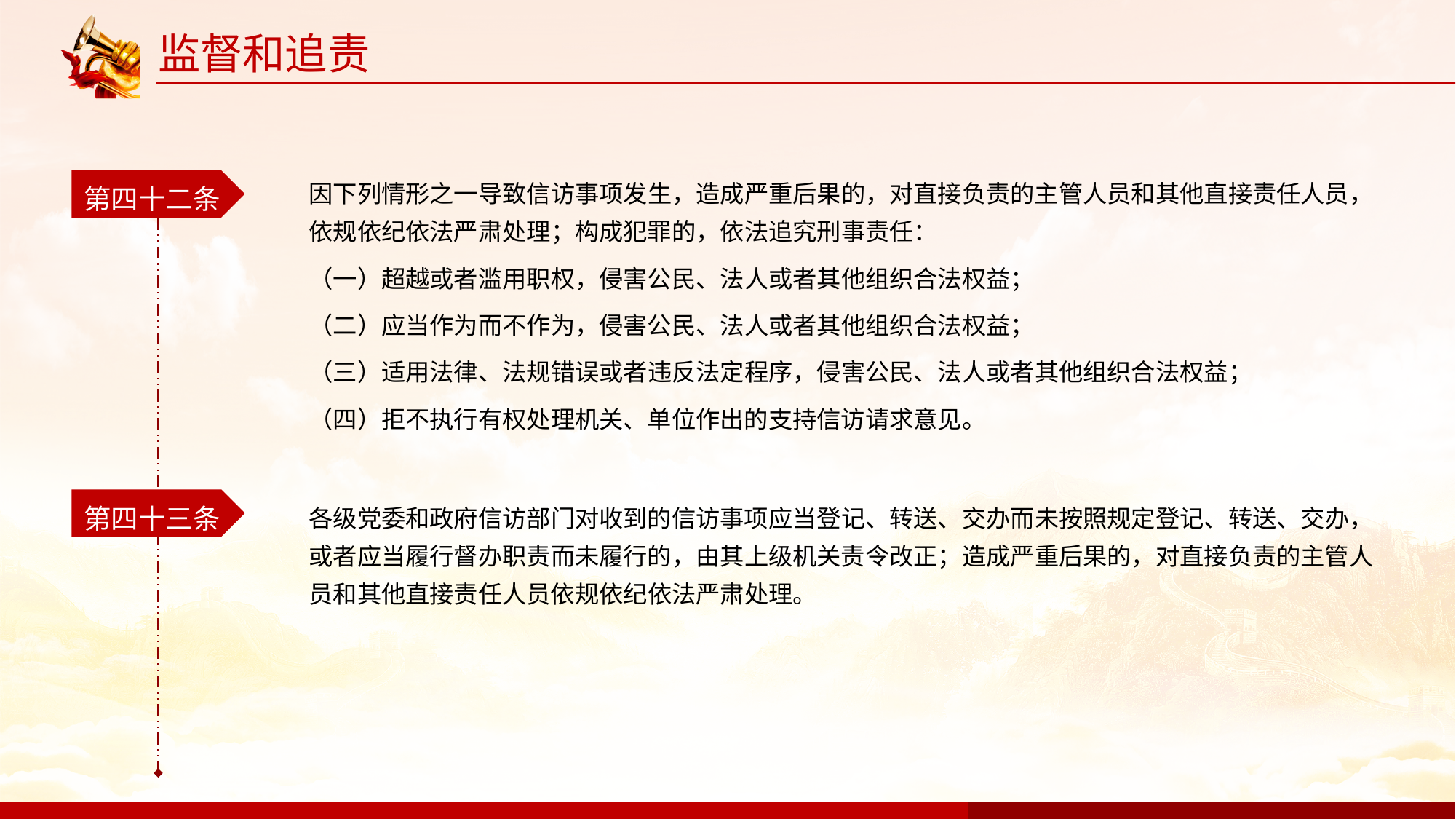

监督和追责
第四十二条

因下列情形之一导致信访事项发生，造成严重后果的，对直接负责的主管人员和其他直接责任人员，依规依纪依法严肃处理；构成犯罪的，依法追究刑事责任：
（一）超越或者滥用职权，侵害公民、法人或者其他组织合法权益；
（二）应当作为而不作为，侵害公民、法人或者其他组织合法权益；
（三）适用法律、法规错误或者违反法定程序，侵害公民、法人或者其他组织合法权益；
（四）拒不执行有权处理机关、单位作出的支持信访请求意见。

第四十三条

各级党委和政府信访部门对收到的信访事项应当登记、转送、交办而未按照规定登记、转送、交办，或者应当履行督办职责而未履行的，由其上级机关责令改正；造成严重后果的，对直接负责的主管人员和其他直接责任人员依规依纪依法严肃处理。